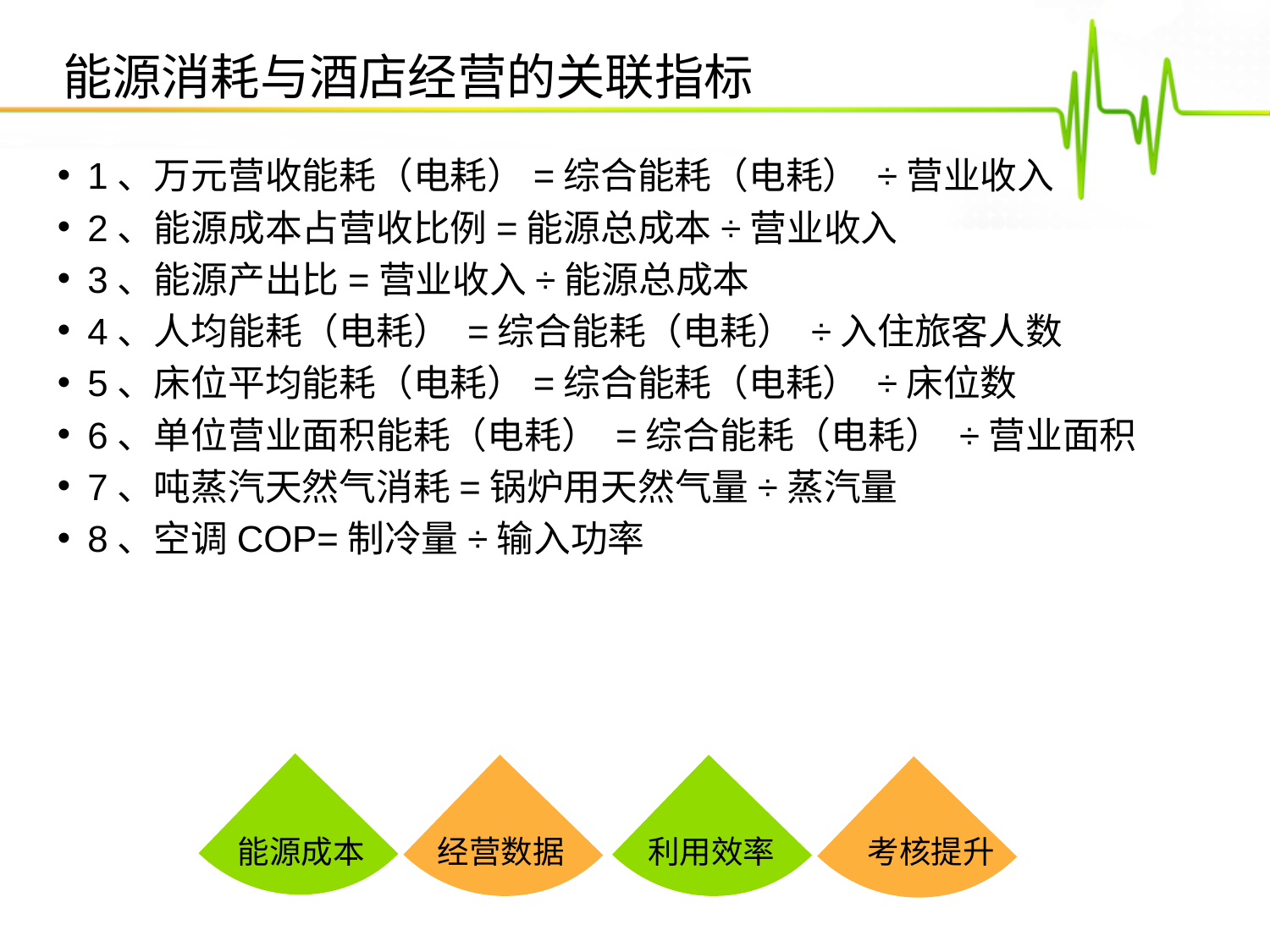

能源消耗与酒店经营的关联指标
1、万元营收能耗（电耗）=综合能耗（电耗） ÷营业收入
2、能源成本占营收比例=能源总成本÷营业收入
3、能源产出比=营业收入÷能源总成本
4、人均能耗（电耗） =综合能耗（电耗） ÷入住旅客人数
5、床位平均能耗（电耗）=综合能耗（电耗） ÷床位数
6、单位营业面积能耗（电耗） =综合能耗（电耗） ÷营业面积
7、吨蒸汽天然气消耗=锅炉用天然气量÷蒸汽量
8、空调COP=制冷量÷输入功率
点击添加文本
点击添加文本
点击添加文本

点击添加文本
能源成本
经营数据
利用效率
考核提升